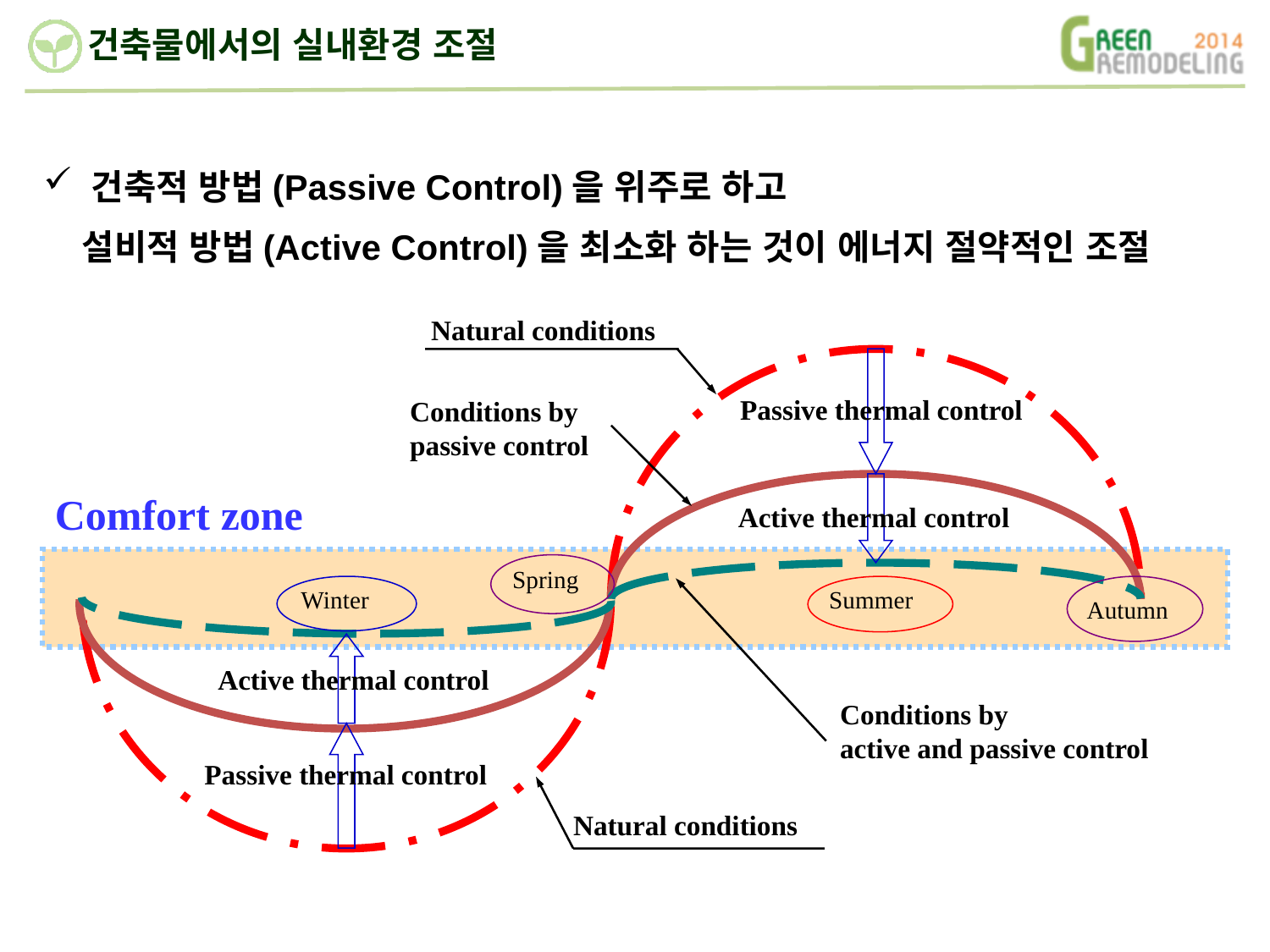

건축물에서의 실내환경 조절
 건축적 방법(Passive Control)을 위주로 하고
   설비적 방법(Active Control)을 최소화 하는 것이 에너지 절약적인 조절
Natural conditions

Passive thermal control
Conditions by
passive control

Comfort zone
Active thermal control

 Spring

 Winter
Summer
Autumn

Active thermal control
Conditions by
active and passive control

Passive thermal control

Natural conditions